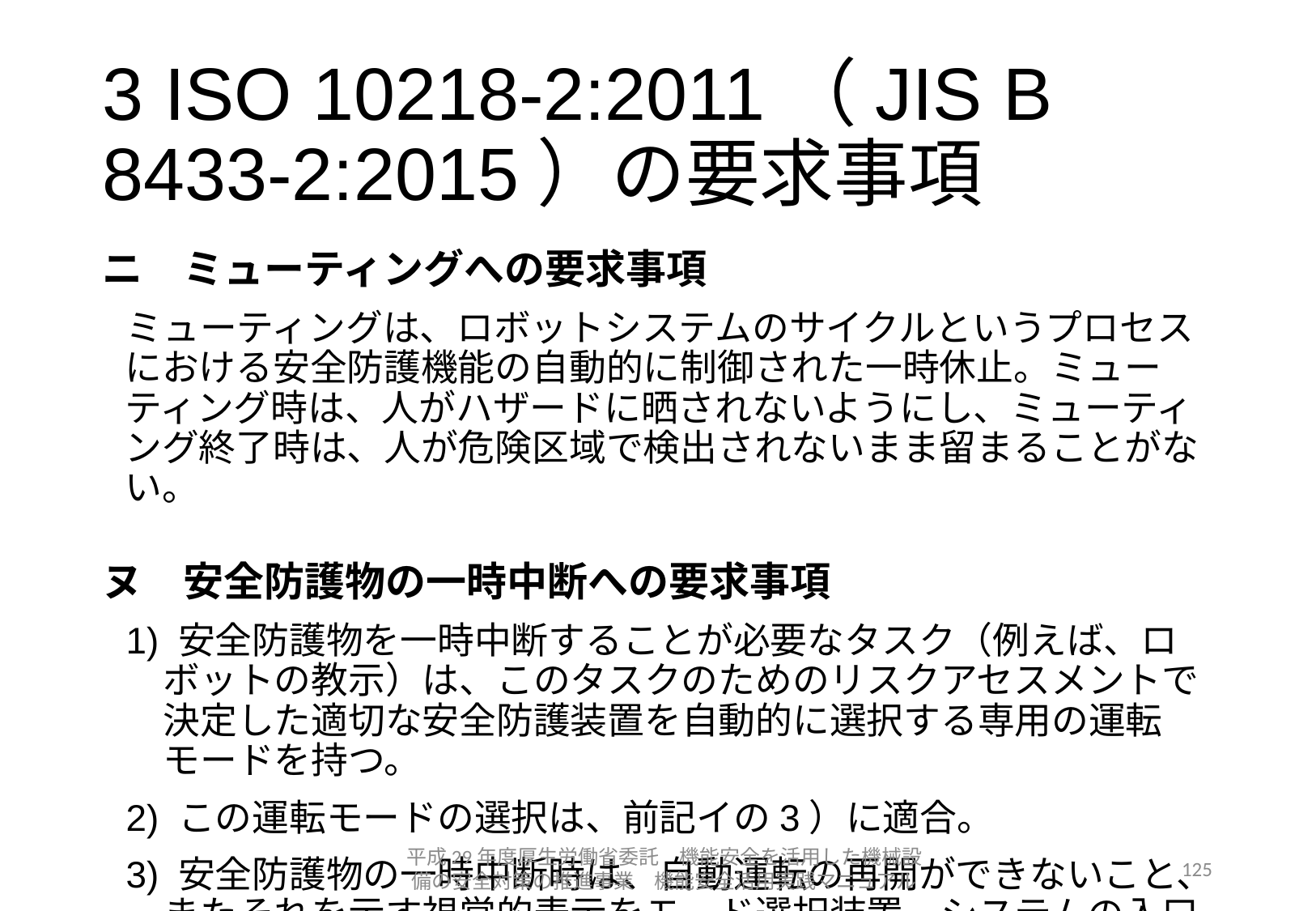

# 3 ISO 10218-2:2011（JIS B 8433-2:2015）の要求事項
ニ　ミューティングへの要求事項
ミューティングは、ロボットシステムのサイクルというプロセスにおける安全防護機能の自動的に制御された一時休止。ミューティング時は、人がハザードに晒されないようにし、ミューティング終了時は、人が危険区域で検出されないまま留まることがない。

ヌ　安全防護物の一時中断への要求事項
1) 安全防護物を一時中断することが必要なタスク（例えば、ロボットの教示）は、このタスクのためのリスクアセスメントで決定した適切な安全防護装置を自動的に選択する専用の運転モードを持つ。
2) この運転モードの選択は、前記イの3）に適合。
3) 安全防護物の一時中断時は、自動運転の再開ができないこと、またそれを示す視覚的表示をモード選択装置、システムの入口、及び影響のある全ての操作ステーションに備える。
平成29年度厚生労働省委託　機能安全を活用した機械設備の安全対策の推進事業　機能安全活用実践マニュアル
125